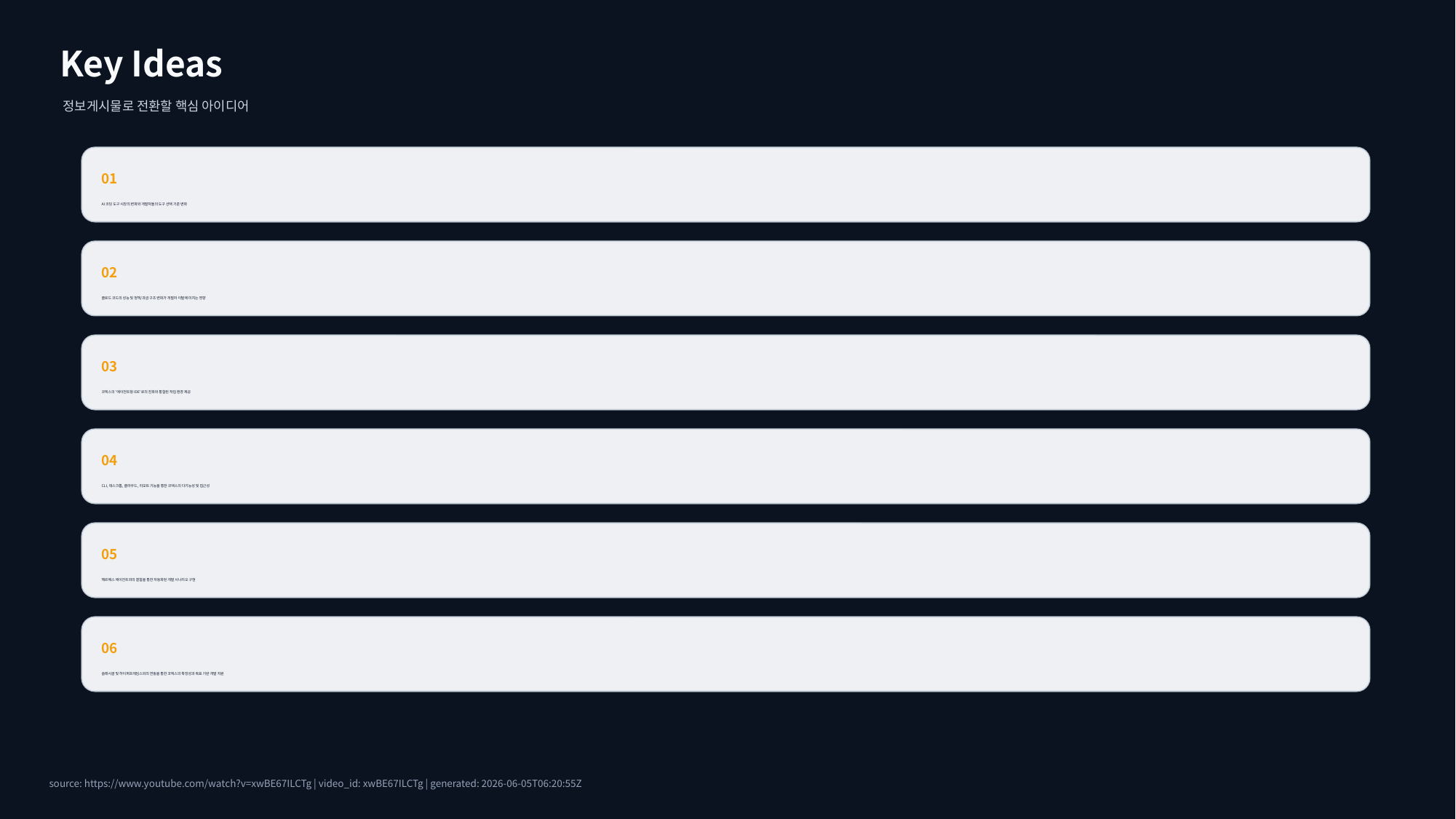

Key Ideas
정보게시물로 전환할 핵심 아이디어

01
AI 코딩 도구 시장의 변화와 개발자들의 도구 선택 기준 변화

02
클로드 코드의 성능 및 정책/과금 구조 변화가 개발자 이탈에 미치는 영향

03
코덱스의 '에이전트형 IDE'로의 진화와 통합된 작업 환경 제공

04
CLI, 데스크톱, 클라우드, 리모트 기능을 통한 코덱스의 다기능성 및 접근성

05
헤르메스 에이전트와의 결합을 통한 자동화된 개발 시나리오 구현

06
슬래시골 및 하이퍼프레임스와의 연동을 통한 코덱스의 확장성과 목표 기반 개발 지원
source: https://www.youtube.com/watch?v=xwBE67ILCTg | video_id: xwBE67ILCTg | generated: 2026-06-05T06:20:55Z